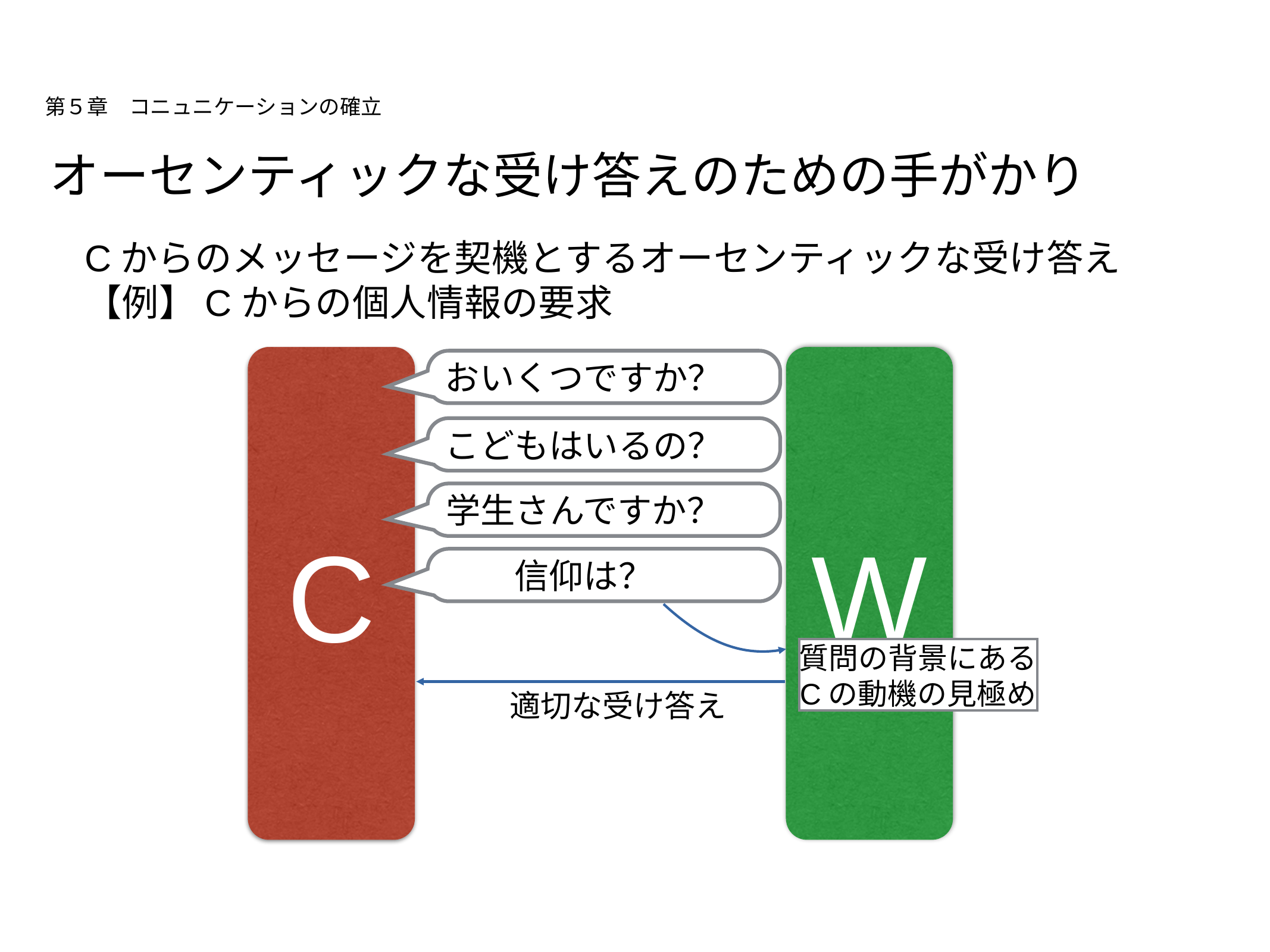

# 第５章　コニュニケーションの確立

オーセンティックな受け答えのための手がかり
Cからのメッセージを契機とするオーセンティックな受け答え
【例】Cからの個人情報の要求
C
W
おいくつですか？
こどもはいるの？
学生さんですか？
信仰は？

質問の背景にある
Cの動機の見極め

適切な受け答え